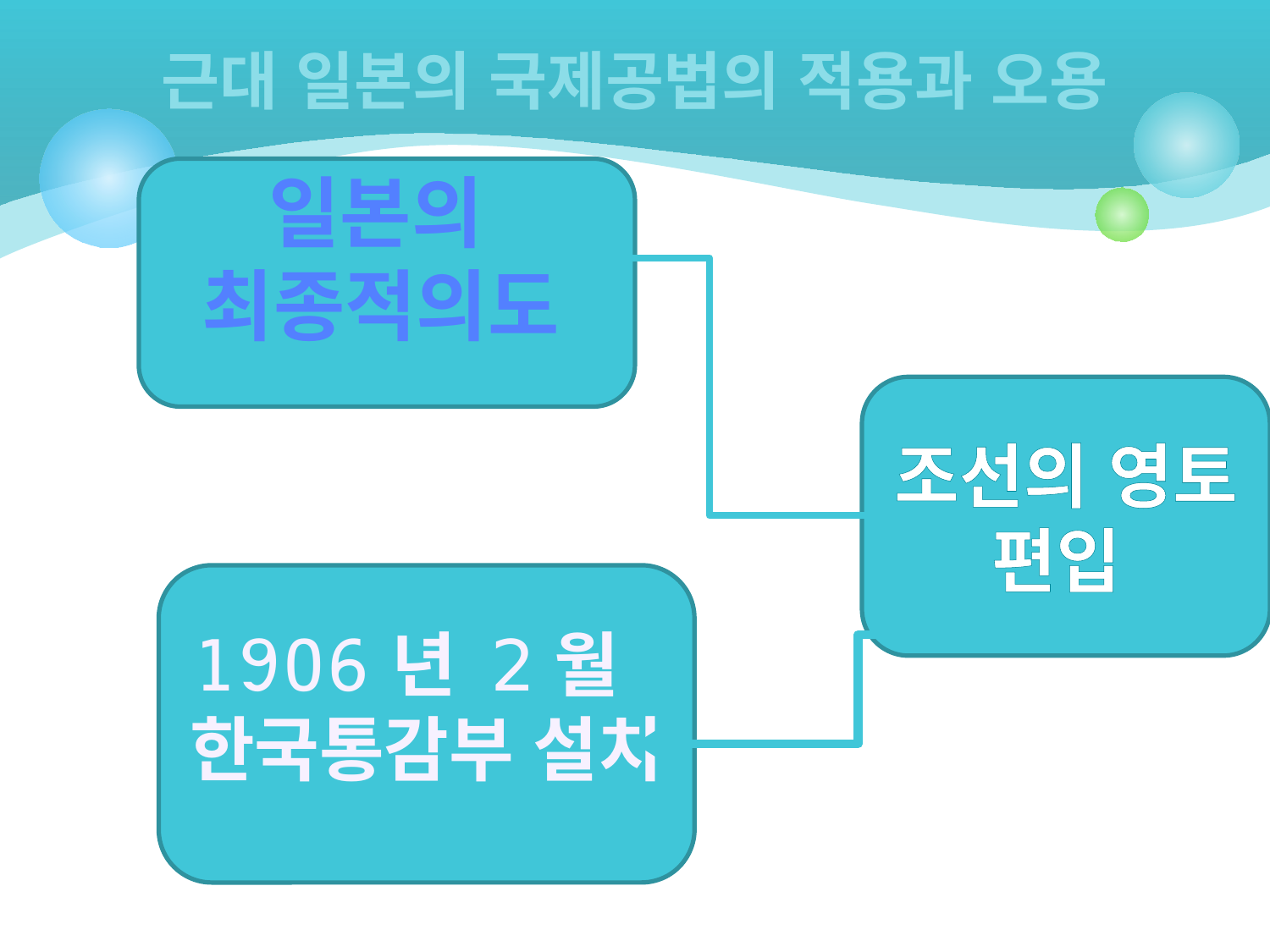

# 근대 일본의 국제공법의 적용과 오용
일본의
최종적의도

조선의 영토 편입
1906년 2월
한국통감부 설치